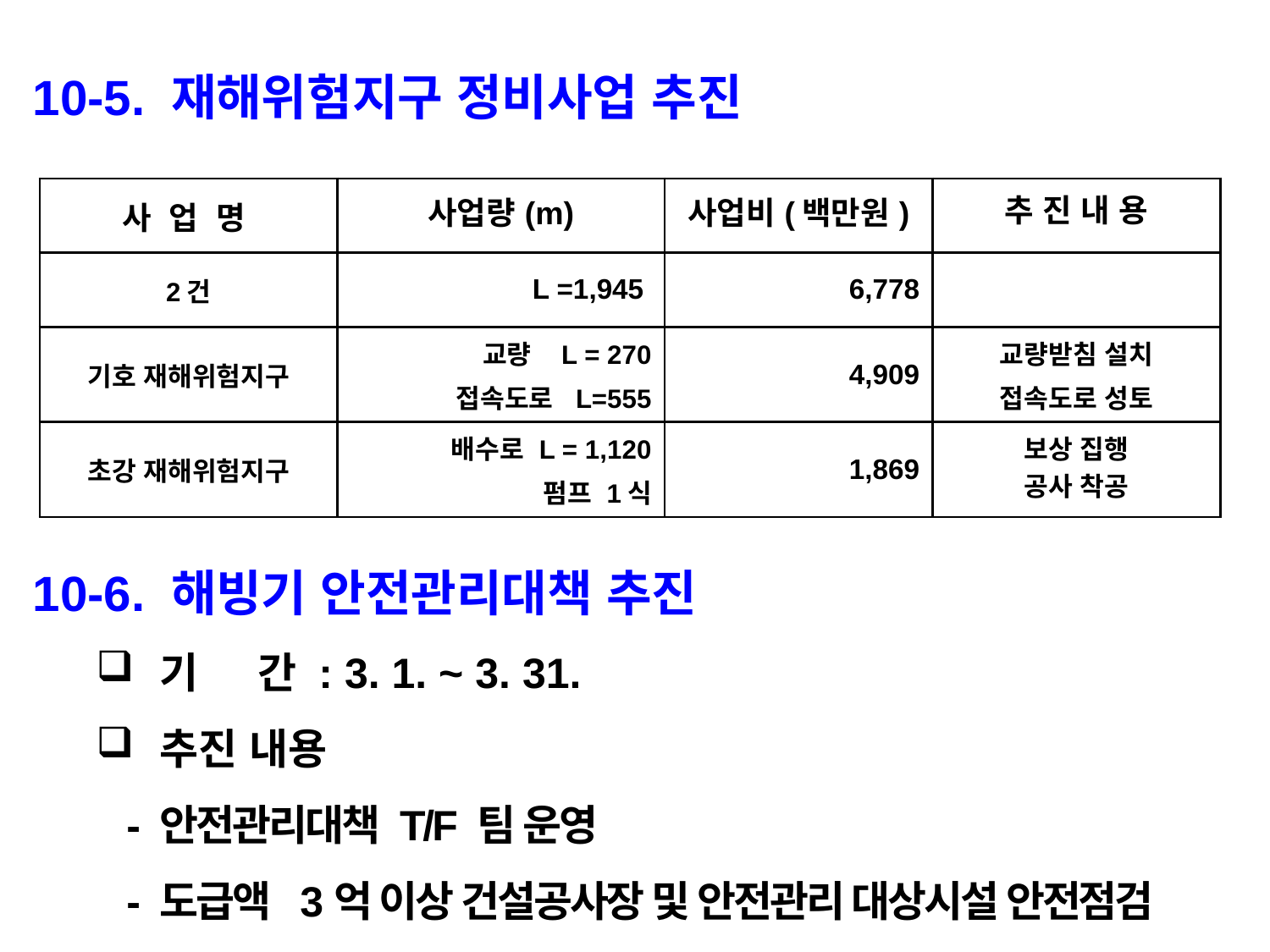

10-5. 재해위험지구 정비사업 추진
| 사 업 명 | 사업량(m) | 사업비(백만원) | 추 진 내 용 |
| --- | --- | --- | --- |
| 2건 | L =1,945 | 6,778 |  |
| 기호 재해위험지구 | 교량 L = 270 접속도로 L=555 | 4,909 | 교량받침 설치 접속도로 성토 |
| 초강 재해위험지구 | 배수로 L = 1,120 펌프 1식 | 1,869 | 보상 집행 공사 착공 |
10-6. 해빙기 안전관리대책 추진
기     간 : 3. 1. ~ 3. 31.
추진 내용
   - 안전관리대책 T/F 팀 운영
   - 도급액  3억 이상 건설공사장 및 안전관리 대상시설 안전점검